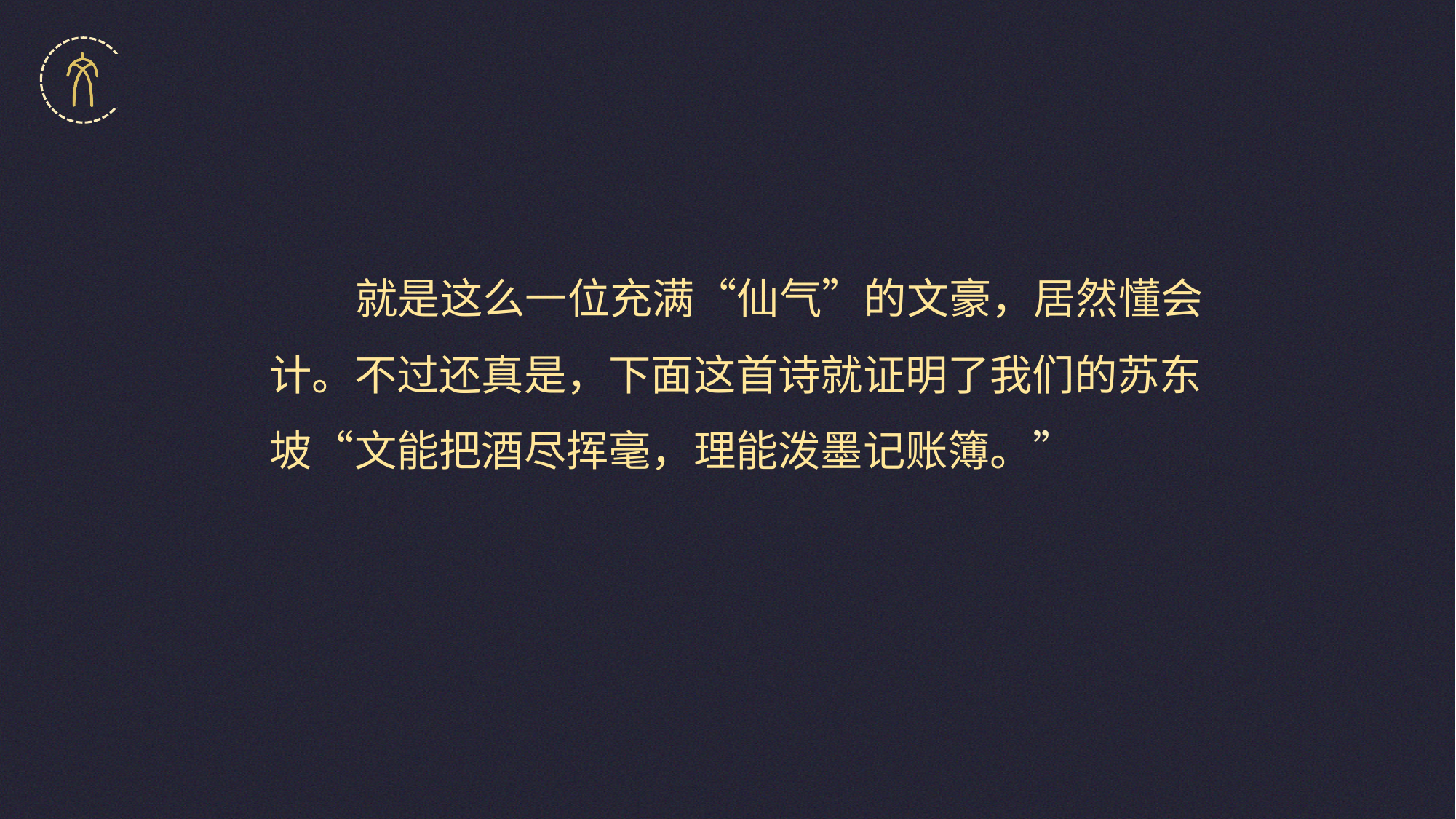

就是这么一位充满“仙气”的文豪，居然懂会计。不过还真是，下面这首诗就证明了我们的苏东坡“文能把酒尽挥毫，理能泼墨记账簿。”